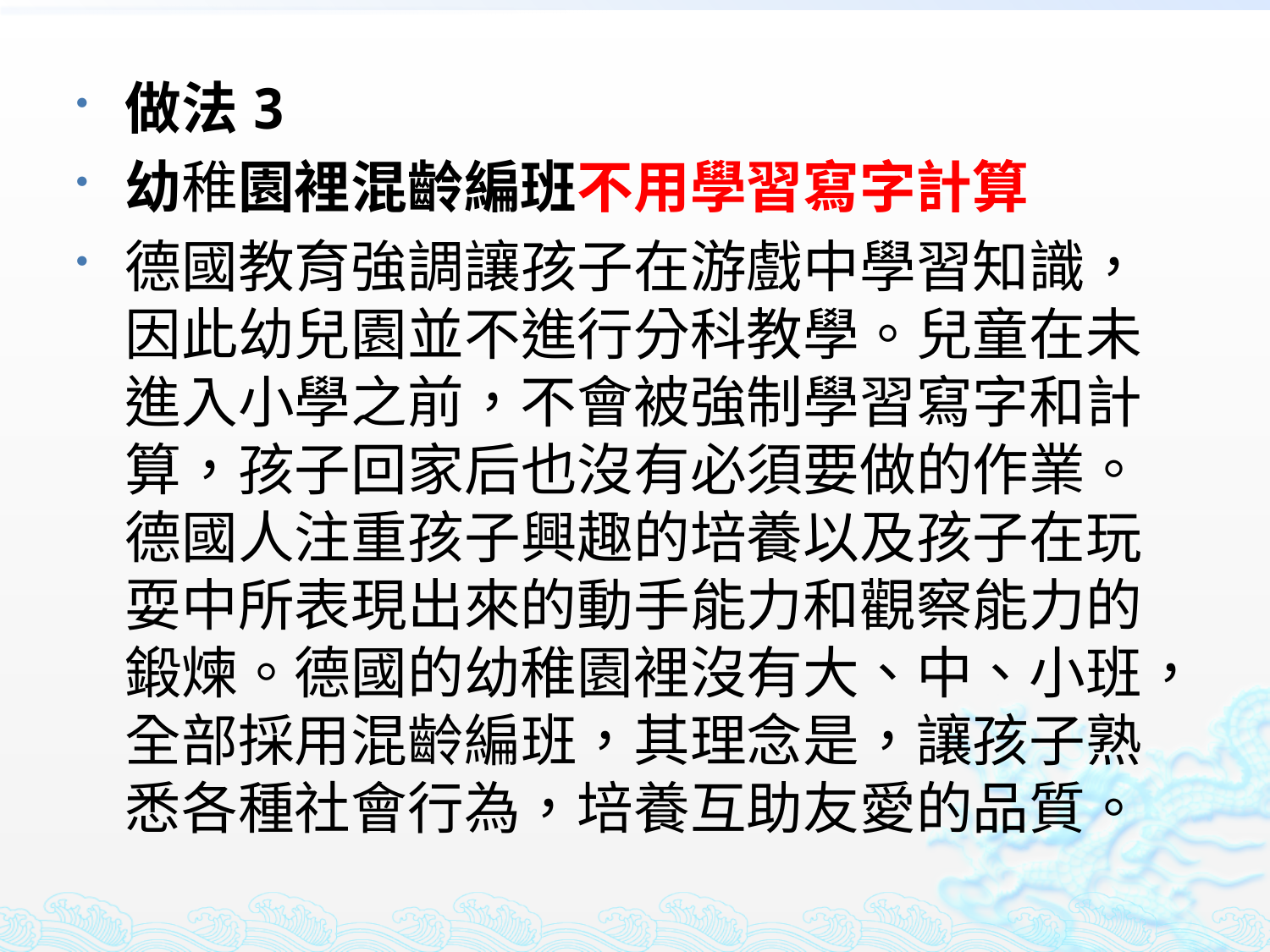

做法3
幼稚園裡混齡編班不用學習寫字計算
德國教育強調讓孩子在游戲中學習知識，因此幼兒園並不進行分科教學。兒童在未進入小學之前，不會被強制學習寫字和計算，孩子回家后也沒有必須要做的作業。德國人注重孩子興趣的培養以及孩子在玩耍中所表現出來的動手能力和觀察能力的鍛煉。德國的幼稚園裡沒有大、中、小班，全部採用混齡編班，其理念是，讓孩子熟悉各種社會行為，培養互助友愛的品質。